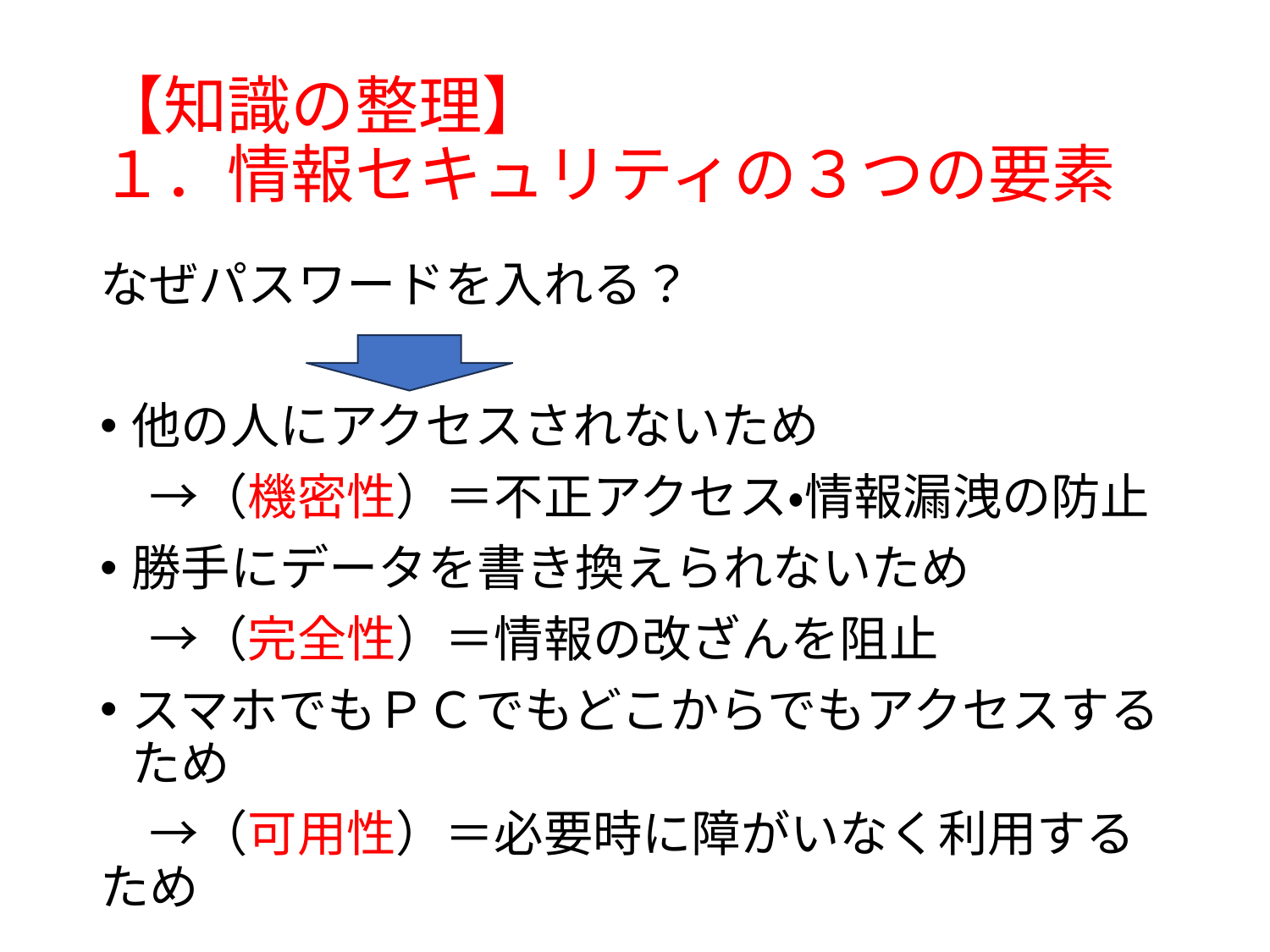

# 【知識の整理】 １．情報セキュリティの３つの要素
なぜパスワードを入れる？

他の人にアクセスされないため
　→（機密性）＝不正アクセス・情報漏洩の防止
勝手にデータを書き換えられないため
　→（完全性）＝情報の改ざんを阻止
スマホでもＰＣでもどこからでもアクセスするため
　→（可用性）＝必要時に障がいなく利用するため